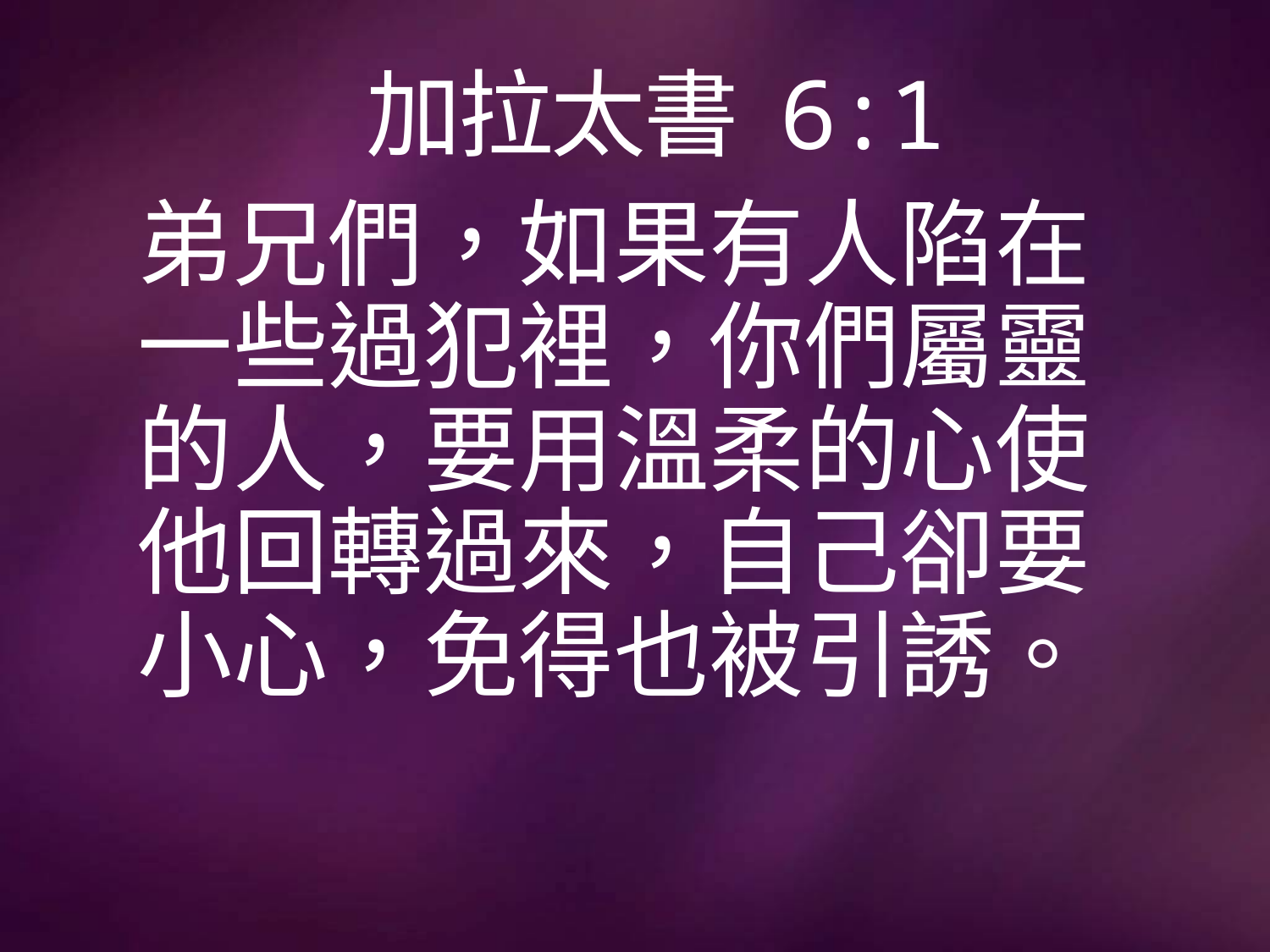

# 加拉太書 6:1
弟兄們，如果有人陷在一些過犯裡，你們屬靈的人，要用溫柔的心使他回轉過來，自己卻要小心，免得也被引誘。